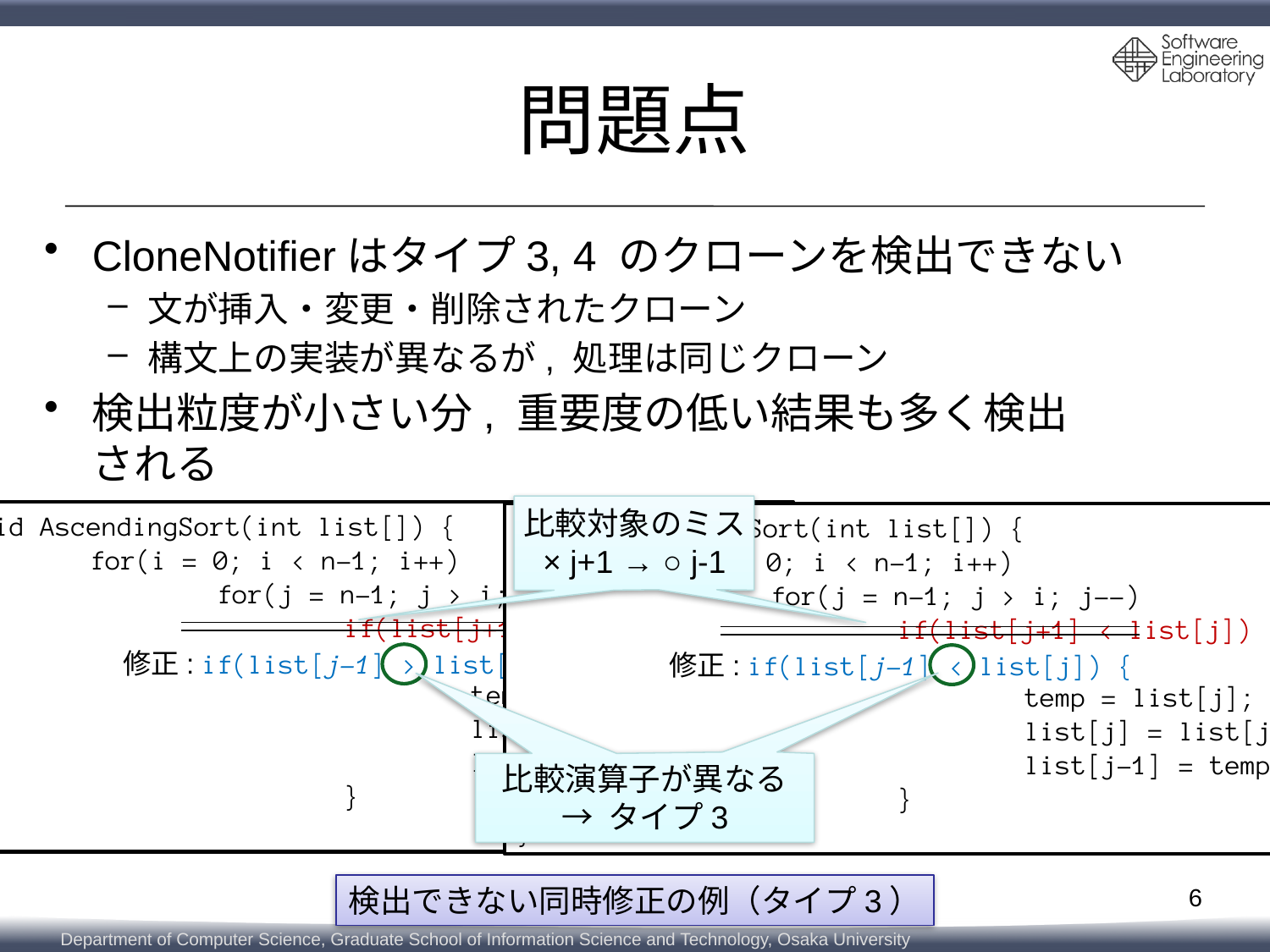

# 問題点
CloneNotifierはタイプ3, 4 のクローンを検出できない
文が挿入・変更・削除されたクローン
構文上の実装が異なるが, 処理は同じクローン
検出粒度が小さい分, 重要度の低い結果も多く検出
される

比較対象のミス
× j+1 → ○ j-1
void AscendingSort(int list[]) {
	for(i = 0; i < n-1; i++)
		for(j = n-1; j > i; j--)
			if(list[j+1] > list[j]) {

				temp = list[j];
				list[j] = list[j-1];
				list[j-1] = temp;
			}
}
void DescendingSort(int list[]) {
	for(i = 0; i < n-1; i++)
		for(j = n-1; j > i; j--)
			if(list[j+1] < list[j]) {

				temp = list[j];
				list[j] = list[j-1];
				list[j-1] = temp;
			}
}
修正: if(list[j-1] > list[j]) {
修正: if(list[j-1] < list[j]) {

比較演算子が異なる
→ タイプ3
検出できない同時修正の例（タイプ3）
6